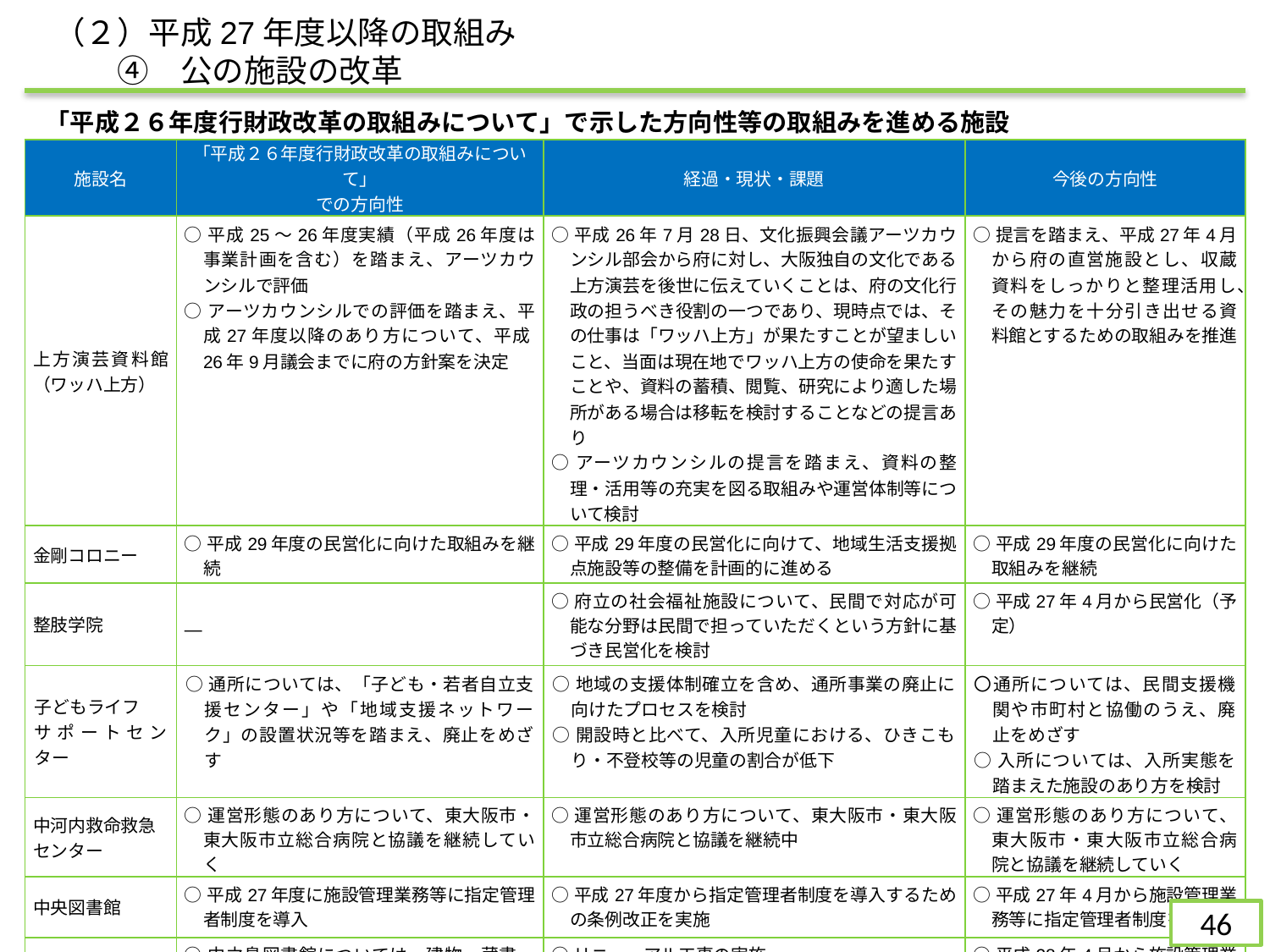

（２）平成27年度以降の取組み
　　④　公の施設の改革
「平成２６年度行財政改革の取組みについて」で示した方向性等の取組みを進める施設
| 施設名 | 「平成２６年度行財政改革の取組みについて」 での方向性 | 経過・現状・課題 | 今後の方向性 |
| --- | --- | --- | --- |
| 上方演芸資料館（ワッハ上方） | ○平成25～26年度実績（平成26年度は事業計画を含む）を踏まえ、アーツカウンシルで評価 ○アーツカウンシルでの評価を踏まえ、平成27年度以降のあり方について、平成26年9月議会までに府の方針案を決定 | ○平成26年7月28日、文化振興会議アーツカウンシル部会から府に対し、大阪独自の文化である上方演芸を後世に伝えていくことは、府の文化行政の担うべき役割の一つであり、現時点では、その仕事は「ワッハ上方」が果たすことが望ましいこと、当面は現在地でワッハ上方の使命を果たすことや、資料の蓄積、閲覧、研究により適した場所がある場合は移転を検討することなどの提言あり ○アーツカウンシルの提言を踏まえ、資料の整理・活用等の充実を図る取組みや運営体制等について検討 | ○提言を踏まえ、平成27年4月から府の直営施設とし、収蔵資料をしっかりと整理活用し、その魅力を十分引き出せる資料館とするための取組みを推進 |
| 金剛コロニー | ○平成29年度の民営化に向けた取組みを継続 | ○平成29年度の民営化に向けて、地域生活支援拠点施設等の整備を計画的に進める | ○平成29年度の民営化に向けた取組みを継続 |
| 整肢学院 | ― | ○府立の社会福祉施設について、民間で対応が可能な分野は民間で担っていただくという方針に基づき民営化を検討 | ○平成27年4月から民営化（予定） |
| 子どもライフ サポートセンター | ○通所については、「子ども・若者自立支援センター」や「地域支援ネットワーク」の設置状況等を踏まえ、廃止をめざす | ○地域の支援体制確立を含め、通所事業の廃止に向けたプロセスを検討 ○開設時と比べて、入所児童における、ひきこもり・不登校等の児童の割合が低下 | 〇通所については、民間支援機関や市町村と協働のうえ、廃止をめざす ○入所については、入所実態を踏まえた施設のあり方を検討 |
| 中河内救命救急 センター | ○運営形態のあり方について、東大阪市・東大阪市立総合病院と協議を継続していく | ○運営形態のあり方について、東大阪市・東大阪市立総合病院と協議を継続中 | ○運営形態のあり方について、東大阪市・東大阪市立総合病院と協議を継続していく |
| 中央図書館 | ○平成27年度に施設管理業務等に指定管理者制度を導入 | ○平成27年度から指定管理者制度を導入するための条例改正を実施 | ○平成27年4月から施設管理業務等に指定管理者制度を導入 |
| 中之島図書館 | ○中之島図書館については、建物、蔵書、培ってきたノウハウなどの特徴を最大限活用し、平成27年度中に新しいタイプの図書館にリニューアルする　 ○平成27年度に施設管理業務等に指定管理者制度を導入 | ○リニューアル工事の実施 ○中央公会堂と連携した文化事業の実施 ○指定管理者制度導入に向けた調整を行うとともに、所要の条例改正等を実施予定。指定管理者制度の導入時期については、施設保全のための調査を実施したことから平成28年度に延期 | ○平成28年4月から施設管理業務等に指定管理者制度を導入 |
46